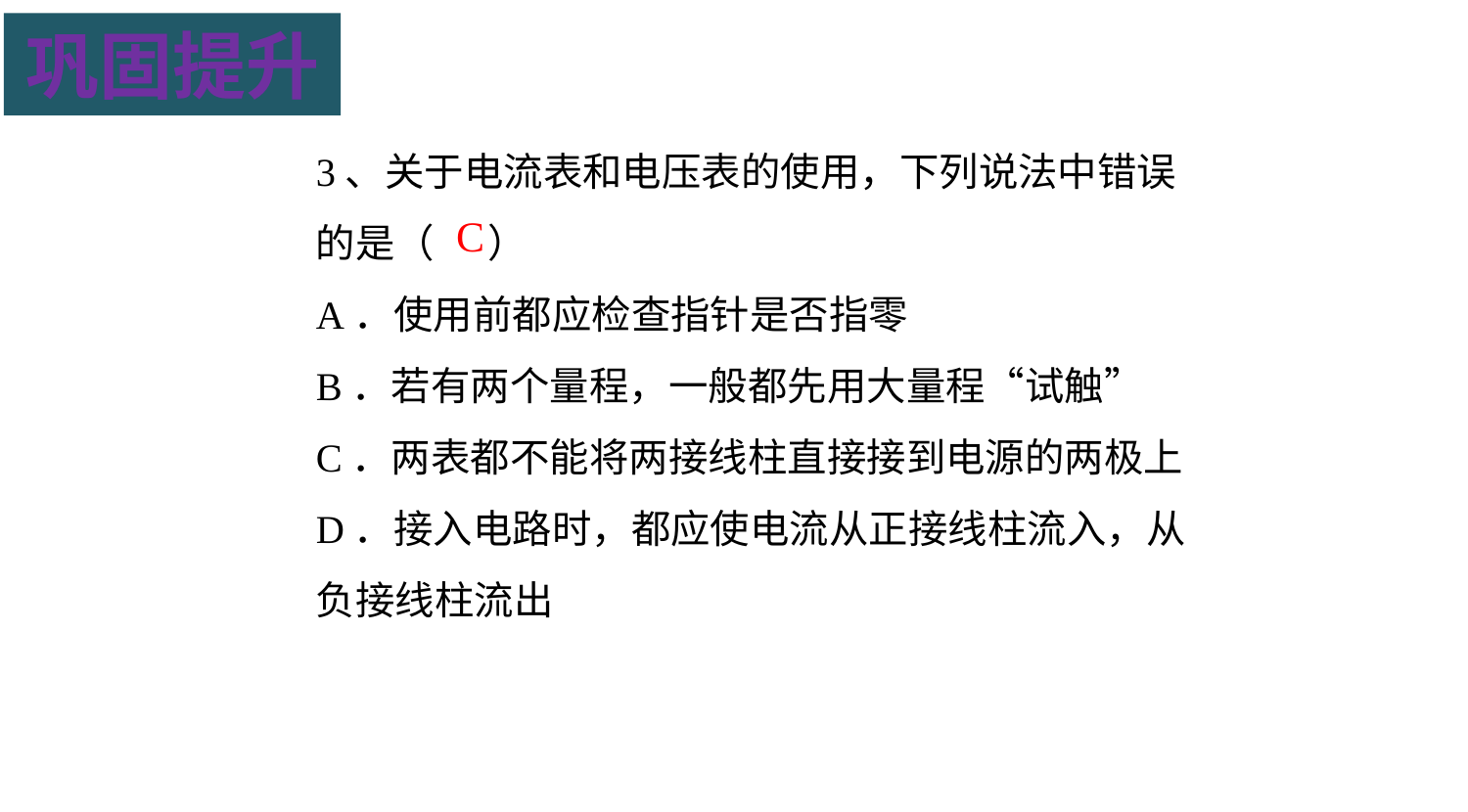

巩固提升
3、关于电流表和电压表的使用，下列说法中错误的是（      ）
A．使用前都应检查指针是否指零
B．若有两个量程，一般都先用大量程“试触”
C．两表都不能将两接线柱直接接到电源的两极上
D．接入电路时，都应使电流从正接线柱流入，从负接线柱流出
C